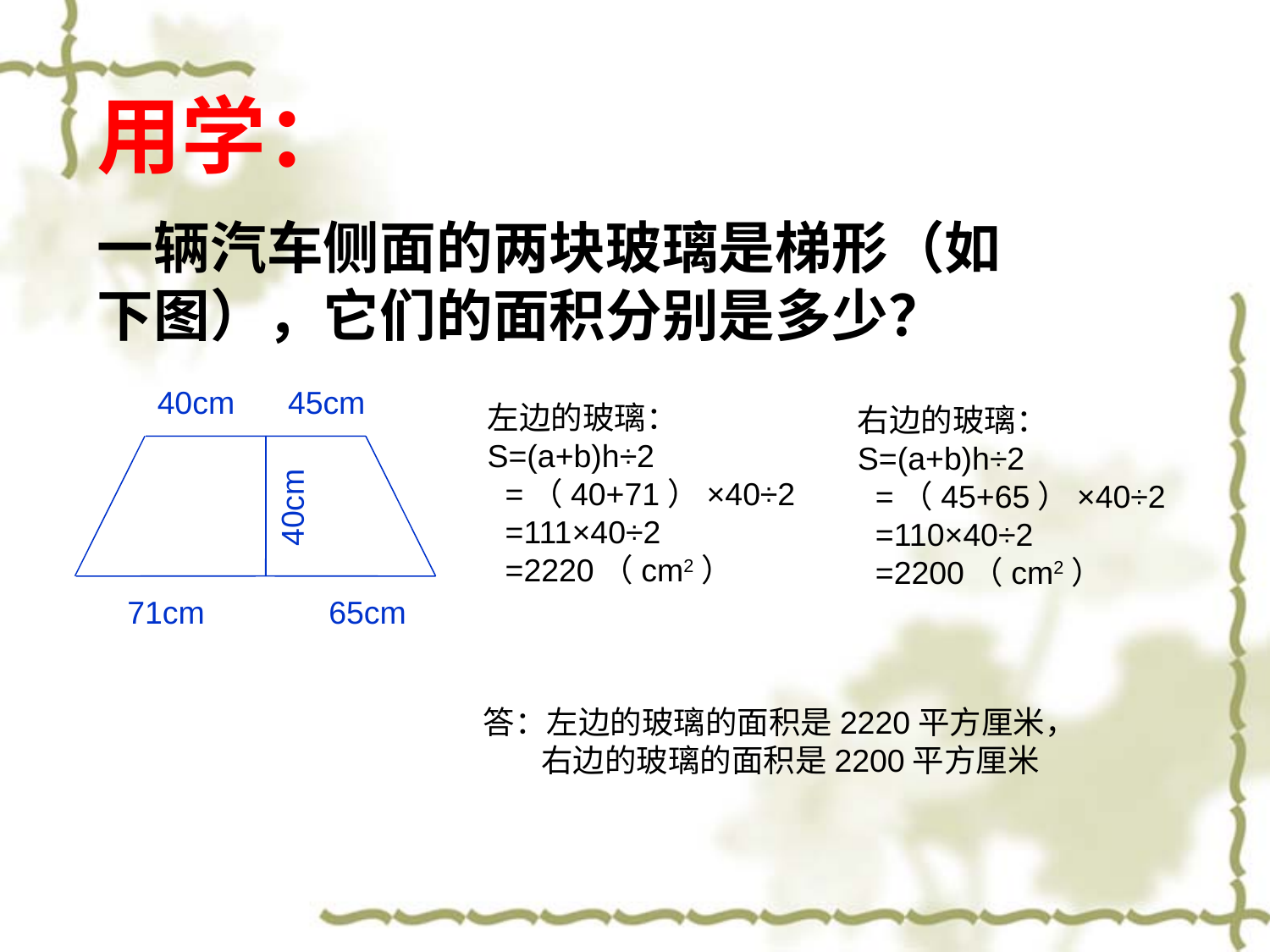

用学：
一辆汽车侧面的两块玻璃是梯形（如下图），它们的面积分别是多少？
40cm      45cm
左边的玻璃：
S=(a+b)h÷2
  =（40+71）×40÷2
  =111×40÷2
  =2220（cm2）
右边的玻璃：
S=(a+b)h÷2
  =（45+65）×40÷2
  =110×40÷2
  =2200（cm2）

40cm
71cm              65cm
答：左边的玻璃的面积是2220平方厘米，
       右边的玻璃的面积是2200平方厘米